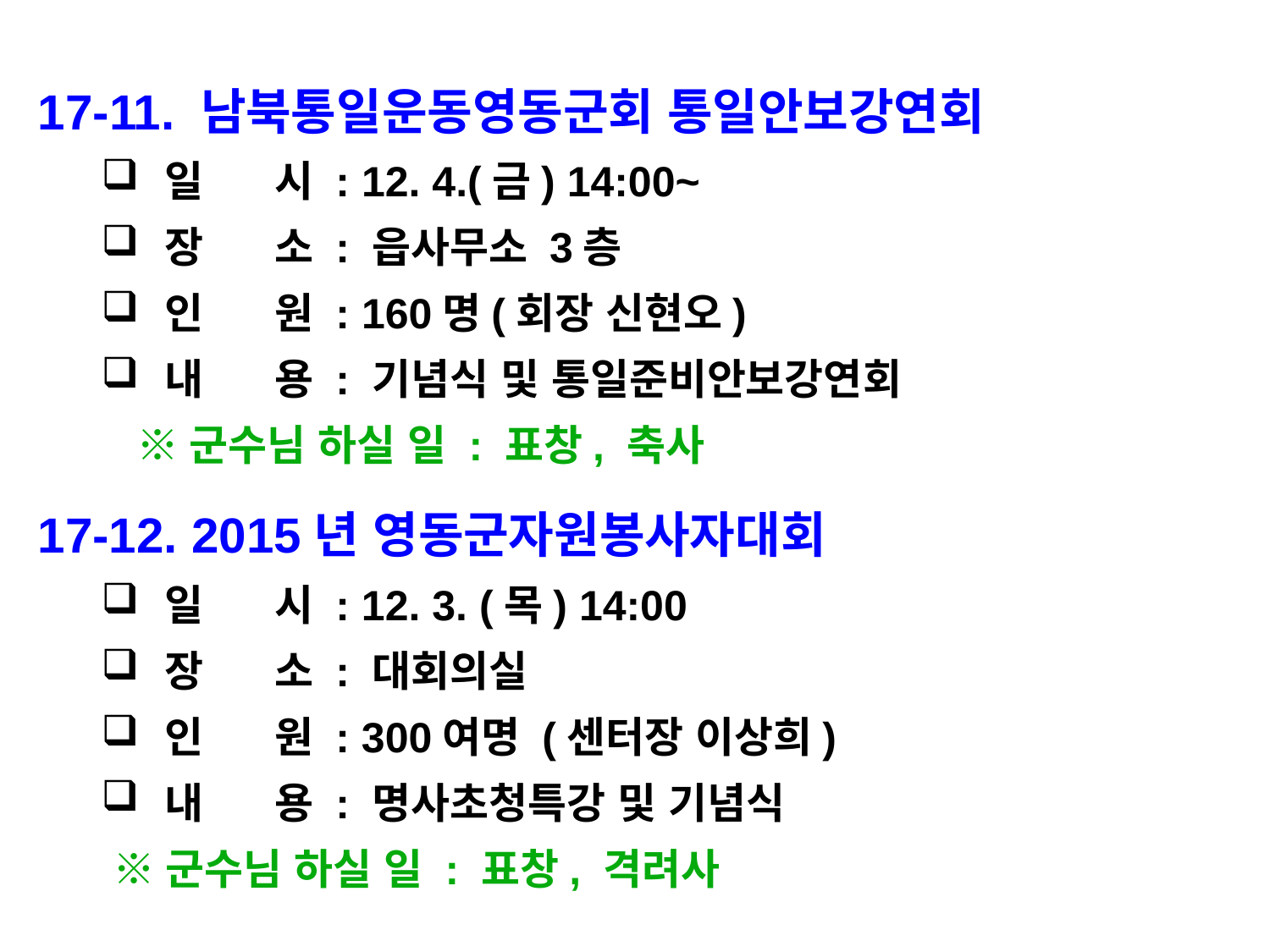

17-11. 남북통일운동영동군회 통일안보강연회
일      시 : 12. 4.(금) 14:00~
장      소 : 읍사무소 3층
인      원 : 160명(회장 신현오)
내      용 : 기념식 및 통일준비안보강연회
   ※군수님 하실 일 : 표창, 축사

17-12. 2015년 영동군자원봉사자대회
일      시 : 12. 3. (목) 14:00
장      소 : 대회의실
인      원 : 300여명 (센터장 이상희)
내      용 : 명사초청특강 및 기념식
 ※군수님 하실 일 : 표창, 격려사